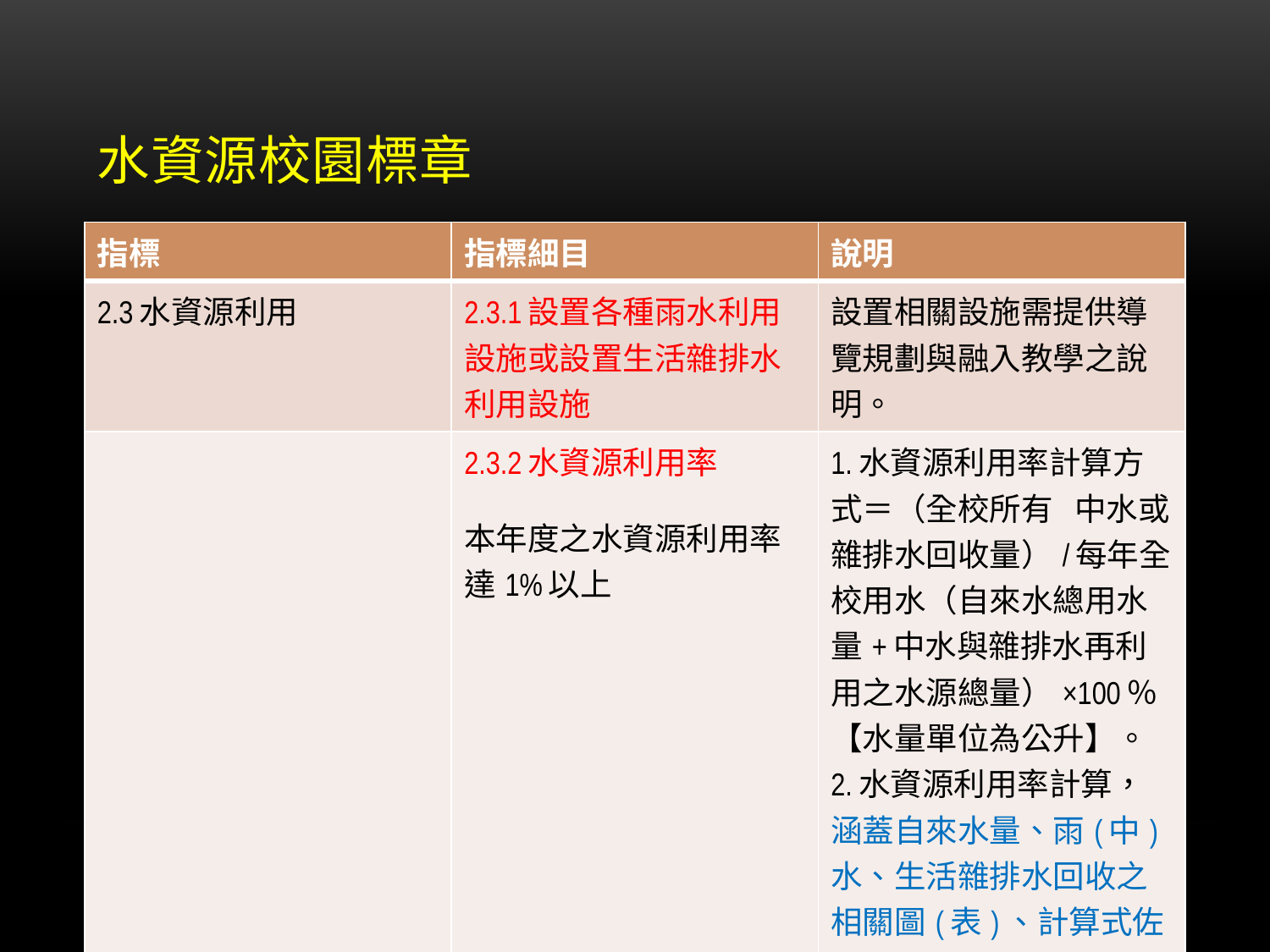

# 水資源校園標章
| 指標 | 指標細目 | 說明 |
| --- | --- | --- |
| 2.3水資源利用 | 2.3.1設置各種雨水利用設施或設置生活雜排水利用設施 | 設置相關設施需提供導覽規劃與融入教學之說明。 |
|  | 2.3.2水資源利用率 本年度之水資源利用率達1%以上 | 1.水資源利用率計算方式＝（全校所有 中水或雜排水回收量）/每年全校用水（自來水總用水量+中水與雜排水再利用之水源總量）×100％【水量單位為公升】。 2.水資源利用率計算，涵蓋自來水量、雨(中)水、生活雜排水回收之相關圖(表)、計算式佐證 |